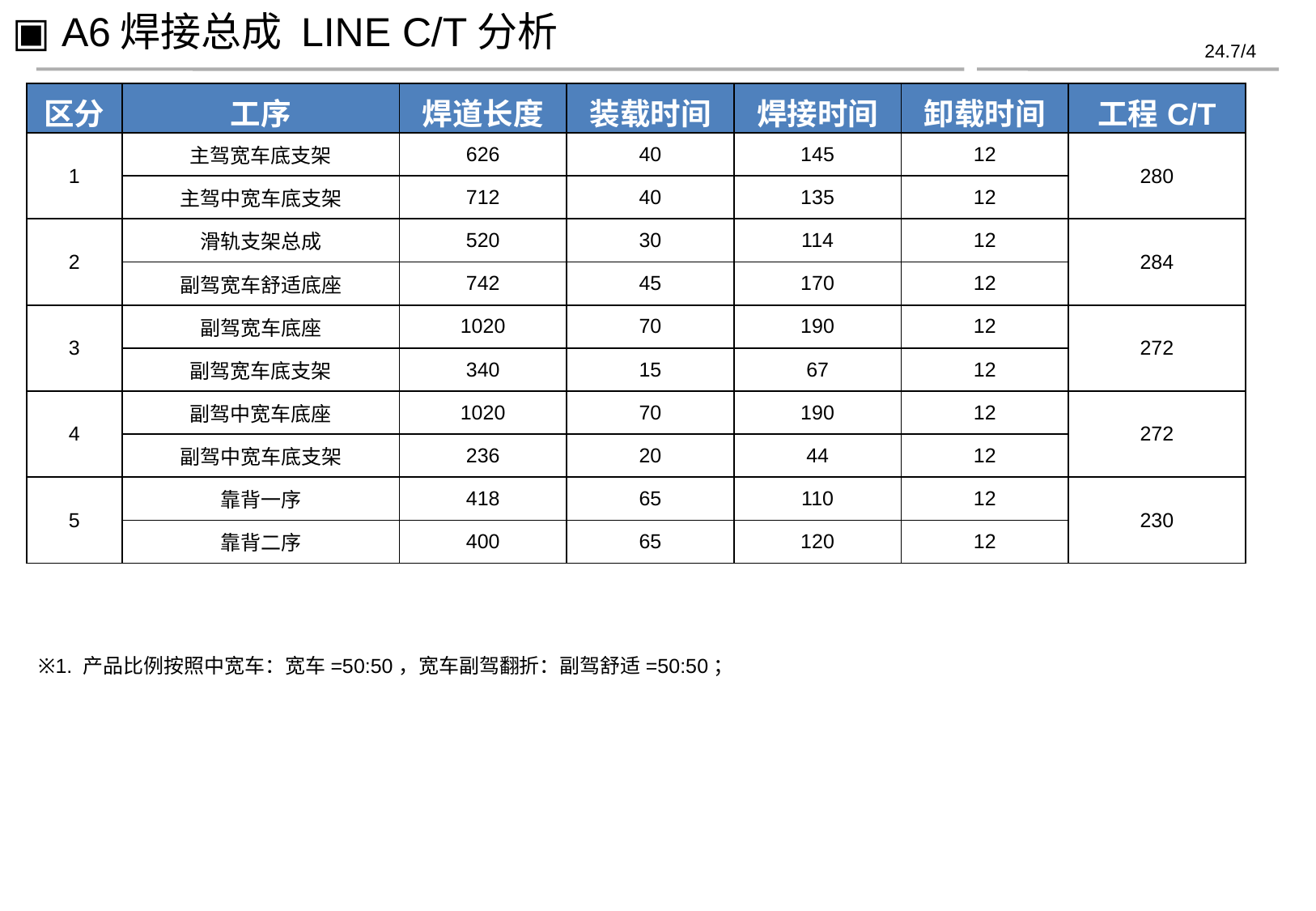

▣ A6焊接总成 LINE C/T分析
| 区分 | 工序 | 焊道长度 | 装载时间 | 焊接时间 | 卸载时间 | 工程C/T |
| --- | --- | --- | --- | --- | --- | --- |
| 1 | 主驾宽车底支架 | 626 | 40 | 145 | 12 | 280 |
|  | 主驾中宽车底支架 | 712 | 40 | 135 | 12 | 60 |
| 2 | 滑轨支架总成 | 520 | 30 | 114 | 12 | 284 |
|  | 副驾宽车舒适底座 | 742 | 45 | 170 | 12 | 66 |
| 3 | 副驾宽车底座 | 1020 | 70 | 190 | 12 | 272 |
|  | 副驾宽车底支架 | 340 | 15 | 67 | 12 |  |
| 4 | 副驾中宽车底座 | 1020 | 70 | 190 | 12 | 272 |
|  | 副驾中宽车底支架 | 236 | 20 | 44 | 12 |  |
| 5 | 靠背一序 | 418 | 65 | 110 | 12 | 230 |
|  | 靠背二序 | 400 | 65 | 120 | 12 |  |
※1. 产品比例按照中宽车：宽车=50:50，宽车副驾翻折：副驾舒适=50:50；